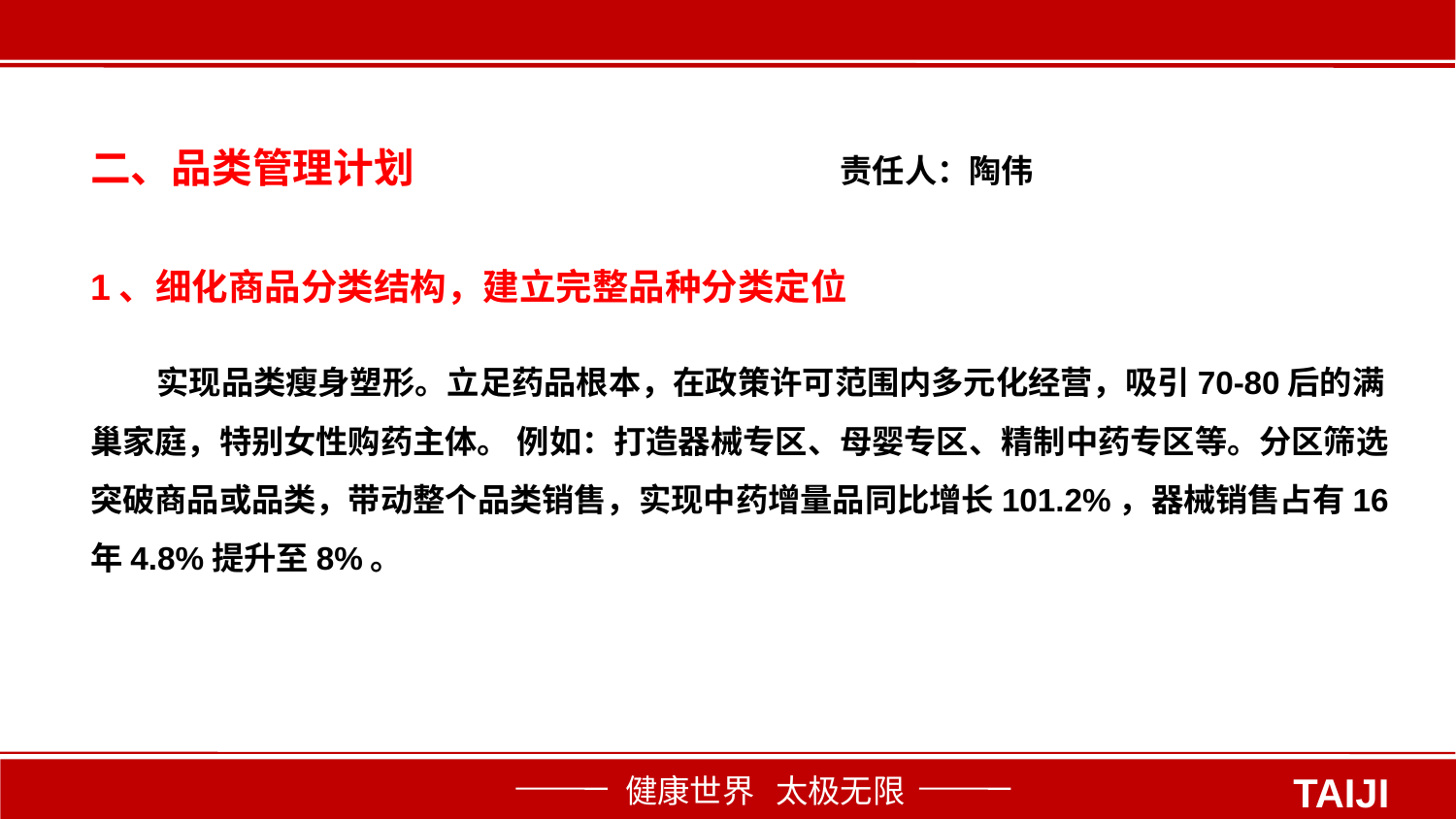

二、品类管理计划                                               责任人：陶伟

1、细化商品分类结构，建立完整品种分类定位

       实现品类瘦身塑形。立足药品根本，在政策许可范围内多元化经营，吸引70-80后的满巢家庭，特别女性购药主体。 例如：打造器械专区、母婴专区、精制中药专区等。分区筛选突破商品或品类，带动整个品类销售，实现中药增量品同比增长101.2%，器械销售占有16年4.8%提升至8%。